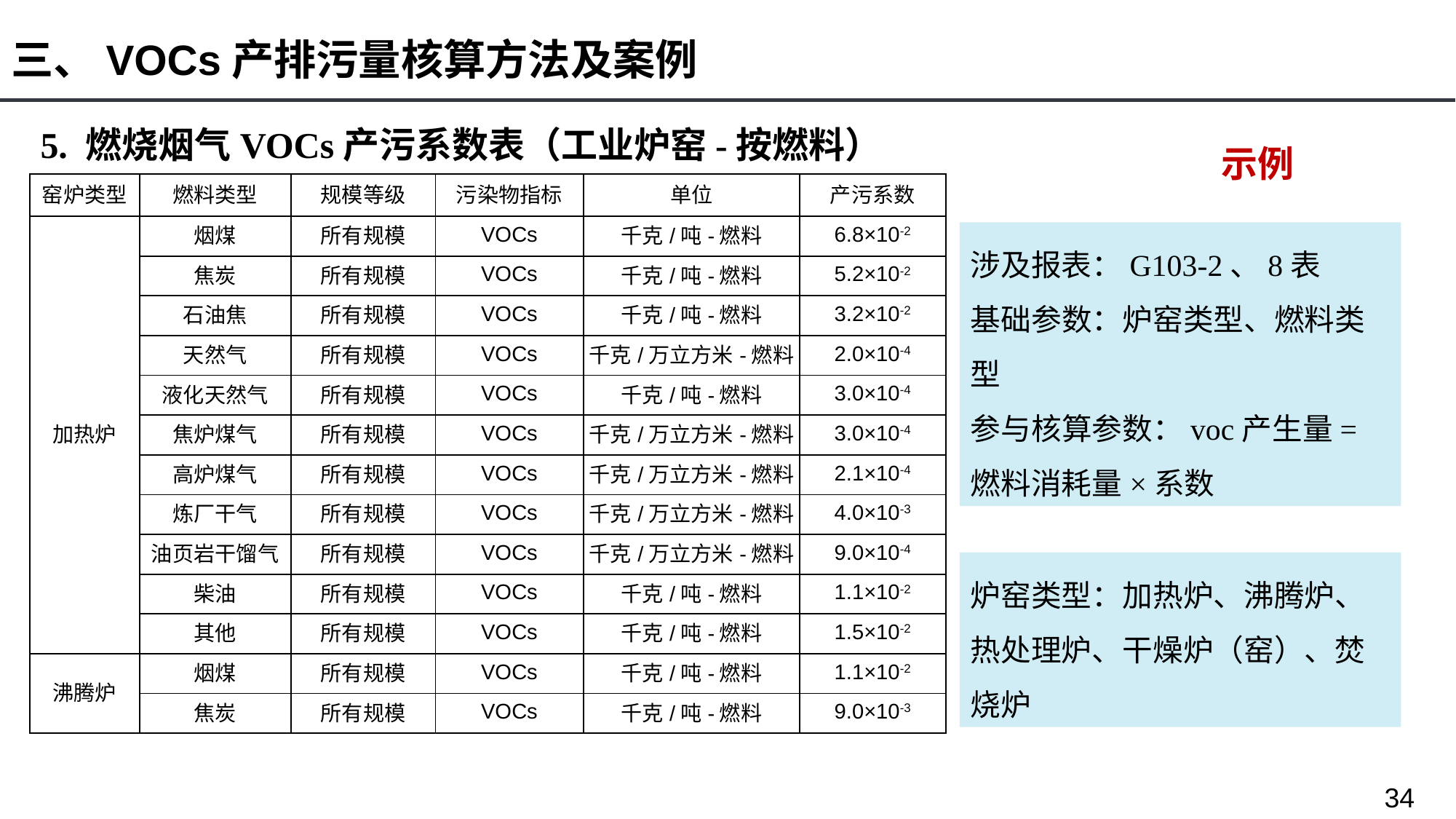

三、VOCs产排污量核算方法及案例

5. 燃烧烟气VOCs产污系数表（工业炉窑-按燃料）

示例
| 窑炉类型 | 燃料类型 | 规模等级 | 污染物指标 | 单位 | 产污系数 |
| --- | --- | --- | --- | --- | --- |
| 加热炉 | 烟煤 | 所有规模 | VOCs | 千克/吨-燃料 | 6.8×10-2 |
|  | 焦炭 | 所有规模 | VOCs | 千克/吨-燃料 | 5.2×10-2 |
|  | 石油焦 | 所有规模 | VOCs | 千克/吨-燃料 | 3.2×10-2 |
|  | 天然气 | 所有规模 | VOCs | 千克/万立方米-燃料 | 2.0×10-4 |
|  | 液化天然气 | 所有规模 | VOCs | 千克/吨-燃料 | 3.0×10-4 |
|  | 焦炉煤气 | 所有规模 | VOCs | 千克/万立方米-燃料 | 3.0×10-4 |
|  | 高炉煤气 | 所有规模 | VOCs | 千克/万立方米-燃料 | 2.1×10-4 |
|  | 炼厂干气 | 所有规模 | VOCs | 千克/万立方米-燃料 | 4.0×10-3 |
|  | 油页岩干馏气 | 所有规模 | VOCs | 千克/万立方米-燃料 | 9.0×10-4 |
|  | 柴油 | 所有规模 | VOCs | 千克/吨-燃料 | 1.1×10-2 |
|  | 其他 | 所有规模 | VOCs | 千克/吨-燃料 | 1.5×10-2 |
| 沸腾炉 | 烟煤 | 所有规模 | VOCs | 千克/吨-燃料 | 1.1×10-2 |
|  | 焦炭 | 所有规模 | VOCs | 千克/吨-燃料 | 9.0×10-3 |
涉及报表：G103-2、8表
基础参数：炉窑类型、燃料类型
参与核算参数：voc产生量=燃料消耗量×系数
炉窑类型：加热炉、沸腾炉、热处理炉、干燥炉（窑）、焚烧炉
34